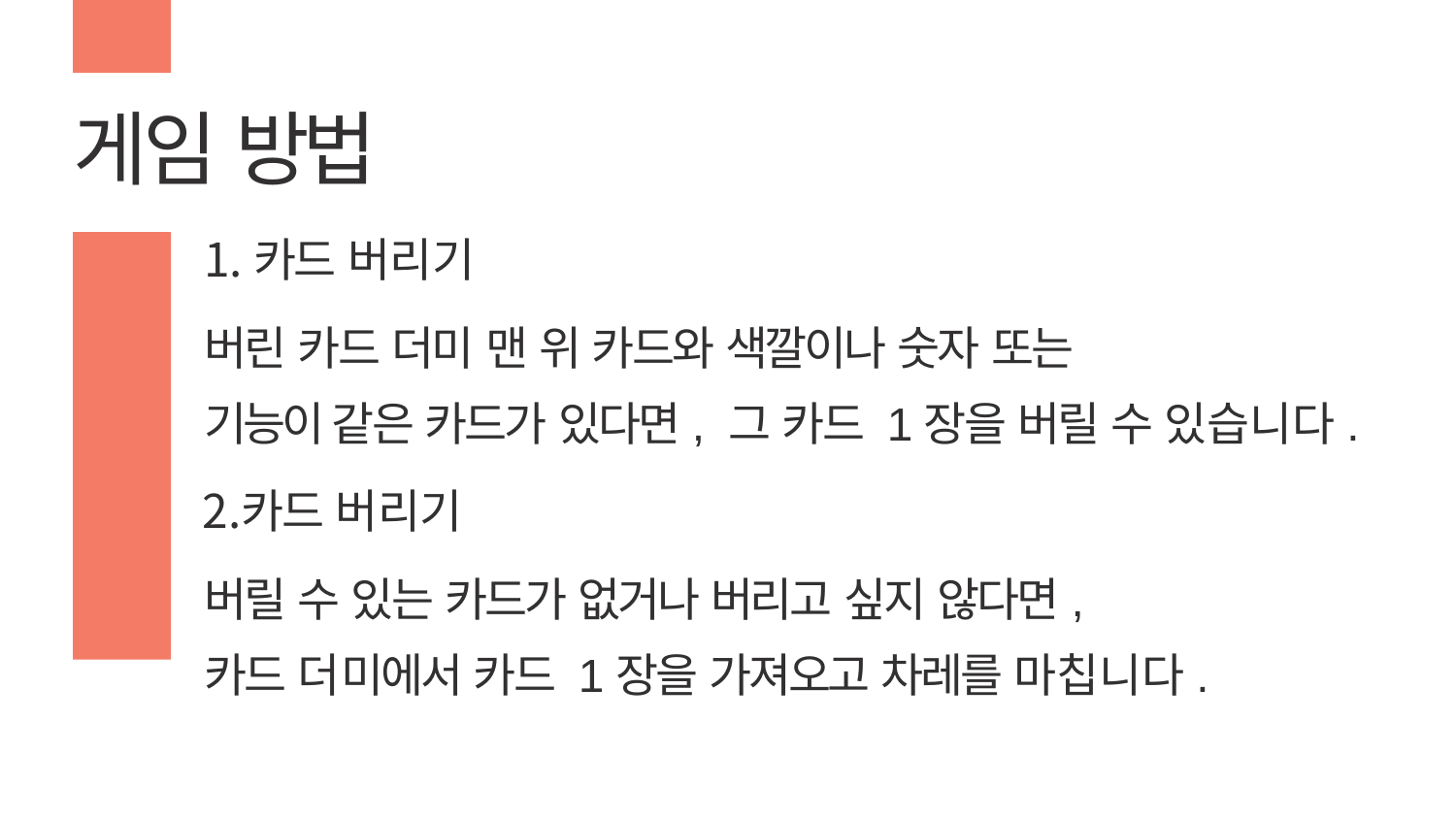

# 게임 방법
카드 버리기
버린 카드 더미 맨 위 카드와 색깔이나 숫자 또는
기능이 같은 카드가 있다면, 그 카드 1장을 버릴 수 있습니다.
카드 버리기
버릴 수 있는 카드가 없거나 버리고 싶지 않다면,
카드 더미에서 카드 1장을 가져오고 차레를 마칩니다.